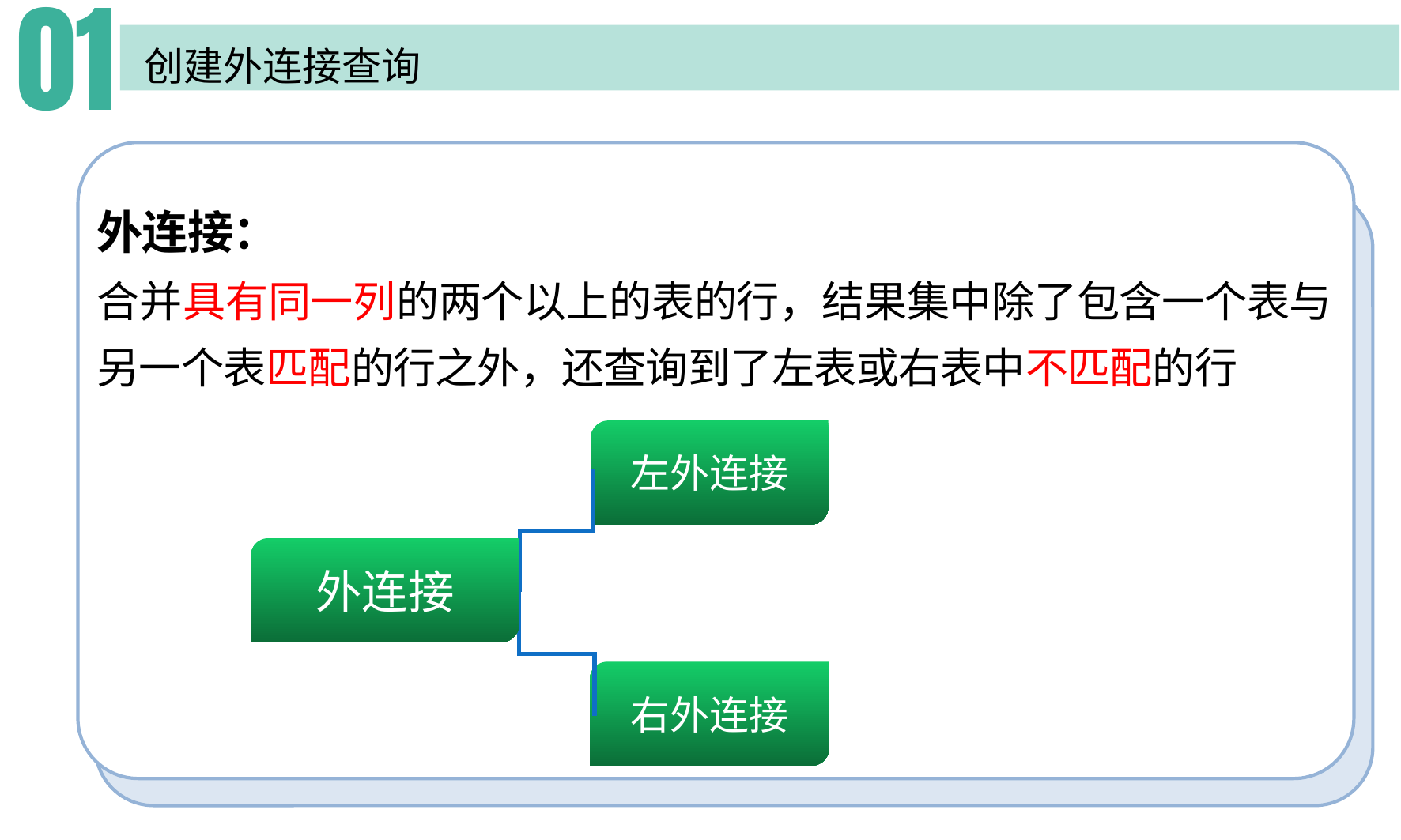

01

创建外连接查询

外连接：
合并具有同一列的两个以上的表的行，结果集中除了包含一个表与另一个表匹配的行之外，还查询到了左表或右表中不匹配的行
左外连接
外连接
右外连接